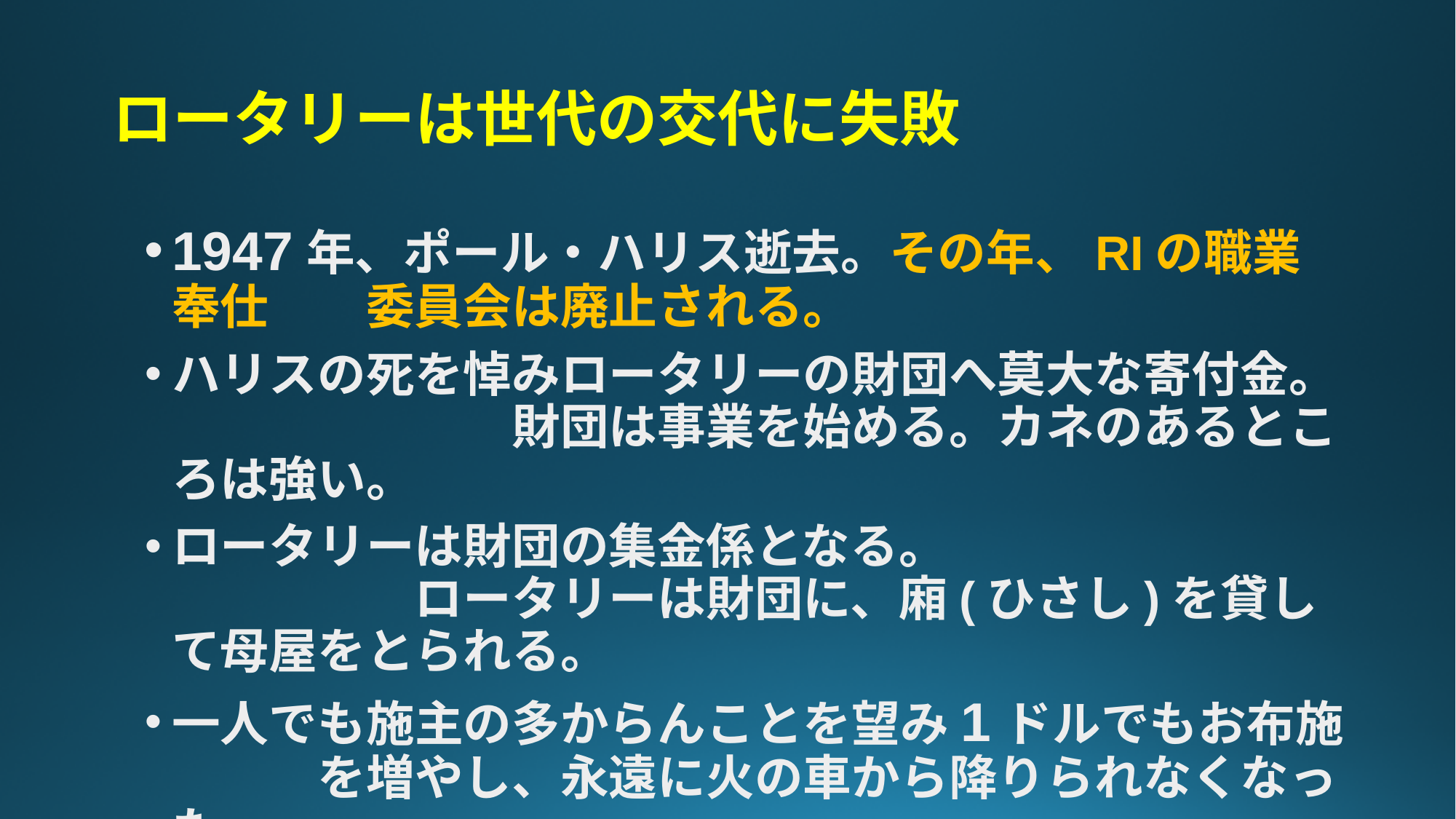

# ロータリーは世代の交代に失敗
1947年、ポール・ハリス逝去。その年、RIの職業奉仕　　委員会は廃止される。
ハリスの死を悼みロータリーの財団へ莫大な寄付金。　　　　　　　財団は事業を始める。カネのあるところは強い。
ロータリーは財団の集金係となる。　　　　　　　　　　　　　ロータリーは財団に、廂(ひさし)を貸して母屋をとられる。
一人でも施主の多からんことを望み1ドルでもお布施　　　を増やし、永遠に火の車から降りられなくなった。